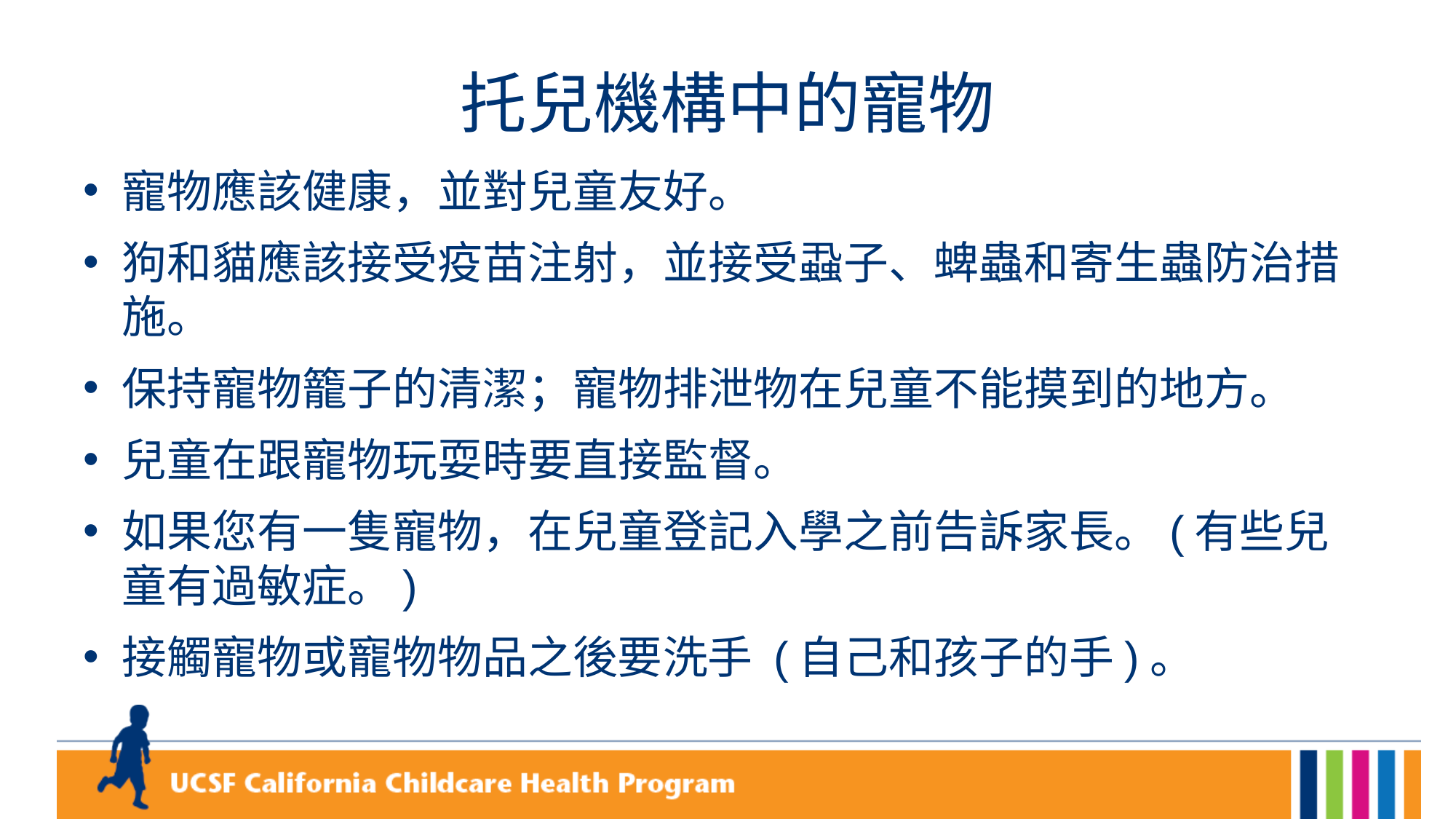

# 托兒機構中的寵物
寵物應該健康，並對兒童友好。
狗和貓應該接受疫苗注射，並接受蝨子、蜱蟲和寄生蟲防治措施。
保持寵物籠子的清潔；寵物排泄物在兒童不能摸到的地方。
兒童在跟寵物玩耍時要直接監督。
如果您有一隻寵物，在兒童登記入學之前告訴家長。(有些兒童有過敏症。)
接觸寵物或寵物物品之後要洗手 (自己和孩子的手)。